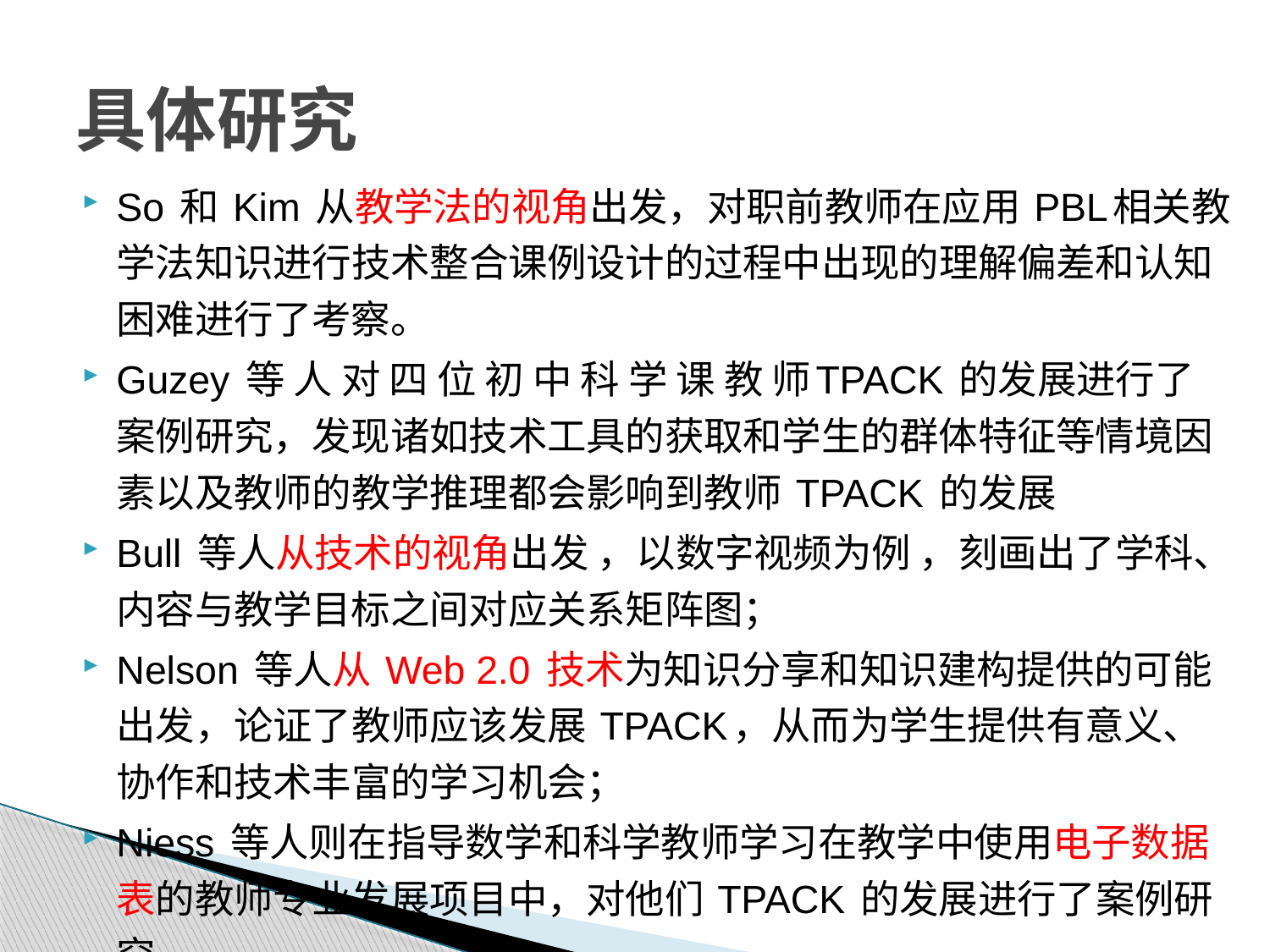

# 具体研究
So 和 Kim 从教学法的视角出发，对职前教师在应用 PBL相关教学法知识进行技术整合课例设计的过程中出现的理解偏差和认知困难进行了考察。
Guzey 等 人 对 四 位 初 中 科 学 课 教 师TPACK 的发展进行了案例研究，发现诸如技术工具的获取和学生的群体特征等情境因素以及教师的教学推理都会影响到教师 TPACK 的发展
Bull 等人从技术的视角出发 ，以数字视频为例 ，刻画出了学科、内容与教学目标之间对应关系矩阵图；
Nelson 等人从 Web 2.0 技术为知识分享和知识建构提供的可能出发，论证了教师应该发展 TPACK，从而为学生提供有意义、协作和技术丰富的学习机会；
Niess 等人则在指导数学和科学教师学习在教学中使用电子数据表的教师专业发展项目中，对他们 TPACK 的发展进行了案例研究